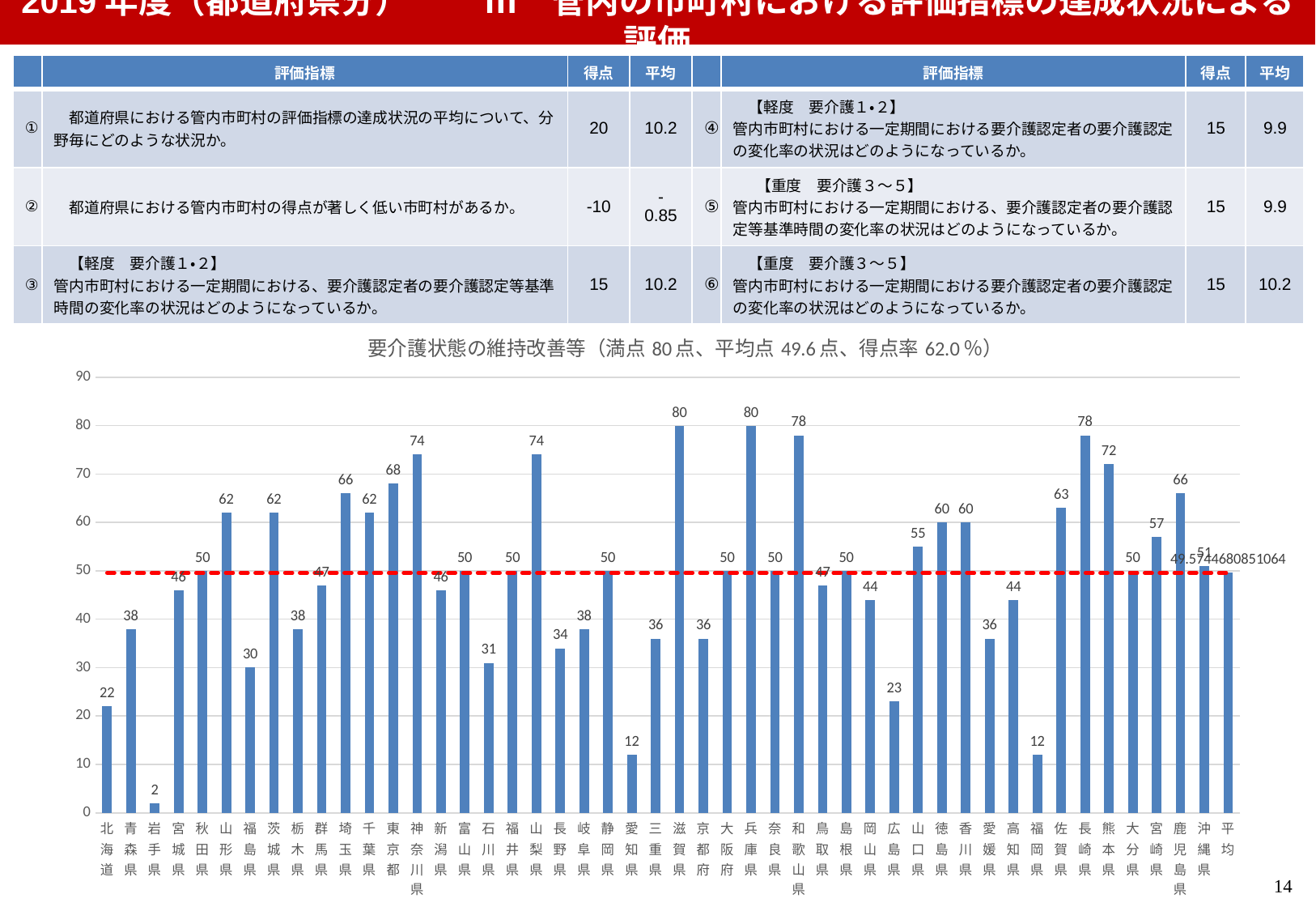

2019年度（都道府県分） 　　Ⅲ　管内の市町村における評価指標の達成状況による評価
|  | 評価指標 | 得点 | 平均 |  | 評価指標 | 得点 | 平均 |
| --- | --- | --- | --- | --- | --- | --- | --- |
| ① | 都道府県における管内市町村の評価指標の達成状況の平均について、分野毎にどのような状況か。 | 20 | 10.2 | ④ | 【軽度　要介護１・２】 管内市町村における一定期間における要介護認定者の要介護認定の変化率の状況はどのようになっているか。 | 15 | 9.9 |
| ② | 都道府県における管内市町村の得点が著しく低い市町村があるか。 | -10 | -0.85 | ⑤ | 【重度　要介護３～５】 管内市町村における一定期間における、要介護認定者の要介護認定等基準時間の変化率の状況はどのようになっているか。 | 15 | 9.9 |
| ③ | 【軽度　要介護１・２】 管内市町村における一定期間における、要介護認定者の要介護認定等基準時間の変化率の状況はどのようになっているか。 | 15 | 10.2 | ⑥ | 【重度　要介護３～５】 管内市町村における一定期間における要介護認定者の要介護認定の変化率の状況はどのようになっているか。 | 15 | 10.2 |

### Chart: 要介護状態の維持改善等（満点80点、平均点49.6点、得点率62.0％）

| Category | 小計 | 平均 |
|---|---|---|
| 北海道 | 22.0 | 49.57446808510638 |
| 青森県 | 38.0 | 49.57446808510638 |
| 岩手県 | 2.0 | 49.57446808510638 |
| 宮城県 | 46.0 | 49.57446808510638 |
| 秋田県 | 50.0 | 49.57446808510638 |
| 山形県 | 62.0 | 49.57446808510638 |
| 福島県 | 30.0 | 49.57446808510638 |
| 茨城県 | 62.0 | 49.57446808510638 |
| 栃木県 | 38.0 | 49.57446808510638 |
| 群馬県 | 47.0 | 49.57446808510638 |
| 埼玉県 | 66.0 | 49.57446808510638 |
| 千葉県 | 62.0 | 49.57446808510638 |
| 東京都 | 68.0 | 49.57446808510638 |
| 神奈川県 | 74.0 | 49.57446808510638 |
| 新潟県 | 46.0 | 49.57446808510638 |
| 富山県 | 50.0 | 49.57446808510638 |
| 石川県 | 31.0 | 49.57446808510638 |
| 福井県 | 50.0 | 49.57446808510638 |
| 山梨県 | 74.0 | 49.57446808510638 |
| 長野県 | 34.0 | 49.57446808510638 |
| 岐阜県 | 38.0 | 49.57446808510638 |
| 静岡県 | 50.0 | 49.57446808510638 |
| 愛知県 | 12.0 | 49.57446808510638 |
| 三重県 | 36.0 | 49.57446808510638 |
| 滋賀県 | 80.0 | 49.57446808510638 |
| 京都府 | 36.0 | 49.57446808510638 |
| 大阪府 | 50.0 | 49.57446808510638 |
| 兵庫県 | 80.0 | 49.57446808510638 |
| 奈良県 | 50.0 | 49.57446808510638 |
| 和歌山県 | 78.0 | 49.57446808510638 |
| 鳥取県 | 47.0 | 49.57446808510638 |
| 島根県 | 50.0 | 49.57446808510638 |
| 岡山県 | 44.0 | 49.57446808510638 |
| 広島県 | 23.0 | 49.57446808510638 |
| 山口県 | 55.0 | 49.57446808510638 |
| 徳島県 | 60.0 | 49.57446808510638 |
| 香川県 | 60.0 | 49.57446808510638 |
| 愛媛県 | 36.0 | 49.57446808510638 |
| 高知県 | 44.0 | 49.57446808510638 |
| 福岡県 | 12.0 | 49.57446808510638 |
| 佐賀県 | 63.0 | 49.57446808510638 |
| 長崎県 | 78.0 | 49.57446808510638 |
| 熊本県 | 72.0 | 49.57446808510638 |
| 大分県 | 50.0 | 49.57446808510638 |
| 宮崎県 | 57.0 | 49.57446808510638 |
| 鹿児島県 | 66.0 | 49.57446808510638 |
| 沖縄県 | 51.0 | 49.57446808510638 |
| 平均 | 49.57446808510638 | 49.57446808510638 |
14